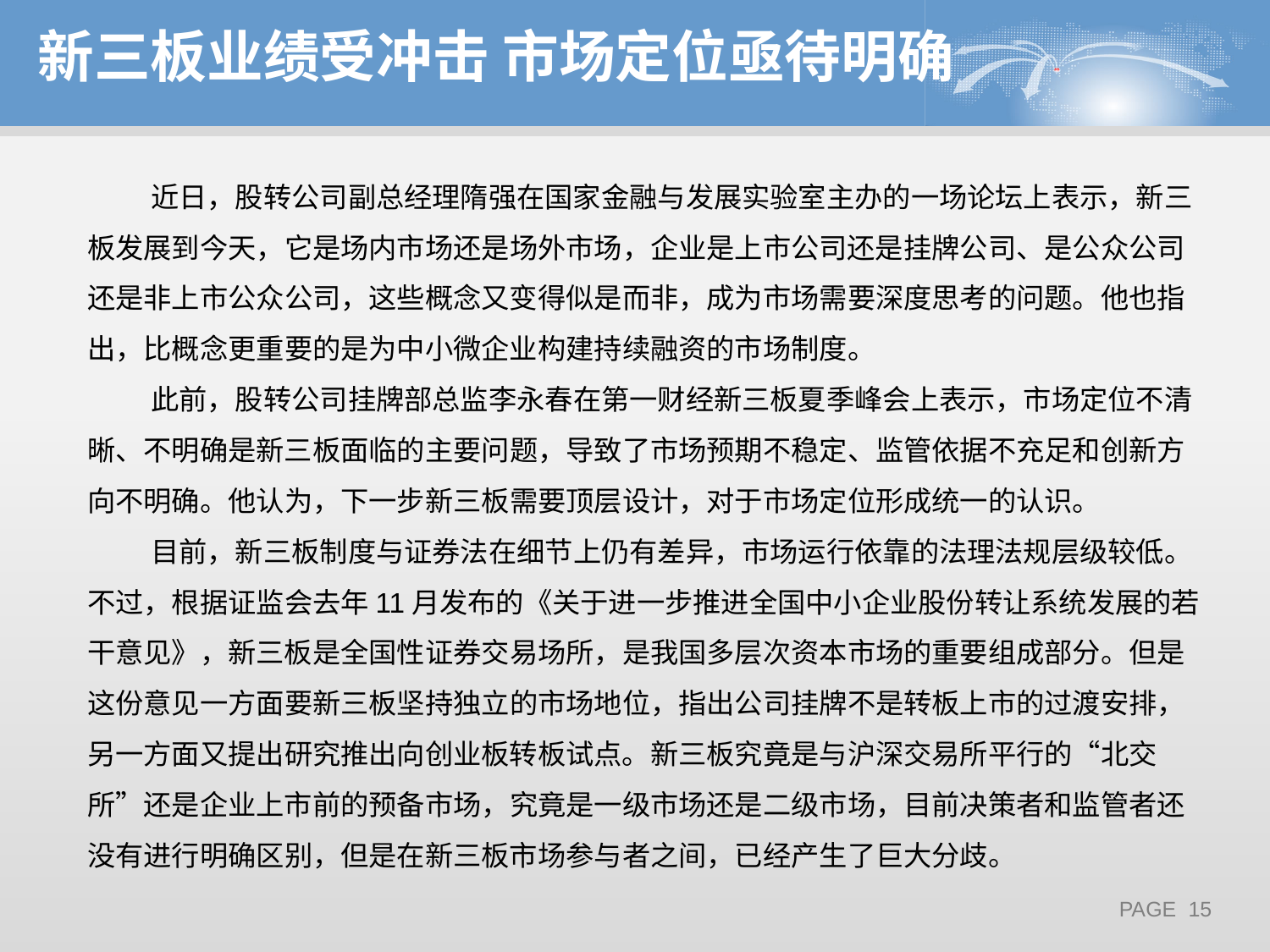

新三板业绩受冲击 市场定位亟待明确
近日，股转公司副总经理隋强在国家金融与发展实验室主办的一场论坛上表示，新三板发展到今天，它是场内市场还是场外市场，企业是上市公司还是挂牌公司、是公众公司还是非上市公众公司，这些概念又变得似是而非，成为市场需要深度思考的问题。他也指出，比概念更重要的是为中小微企业构建持续融资的市场制度。
此前，股转公司挂牌部总监李永春在第一财经新三板夏季峰会上表示，市场定位不清晰、不明确是新三板面临的主要问题，导致了市场预期不稳定、监管依据不充足和创新方向不明确。他认为，下一步新三板需要顶层设计，对于市场定位形成统一的认识。
目前，新三板制度与证券法在细节上仍有差异，市场运行依靠的法理法规层级较低。不过，根据证监会去年11月发布的《关于进一步推进全国中小企业股份转让系统发展的若干意见》，新三板是全国性证券交易场所，是我国多层次资本市场的重要组成部分。但是这份意见一方面要新三板坚持独立的市场地位，指出公司挂牌不是转板上市的过渡安排，另一方面又提出研究推出向创业板转板试点。新三板究竟是与沪深交易所平行的“北交所”还是企业上市前的预备市场，究竟是一级市场还是二级市场，目前决策者和监管者还没有进行明确区别，但是在新三板市场参与者之间，已经产生了巨大分歧。